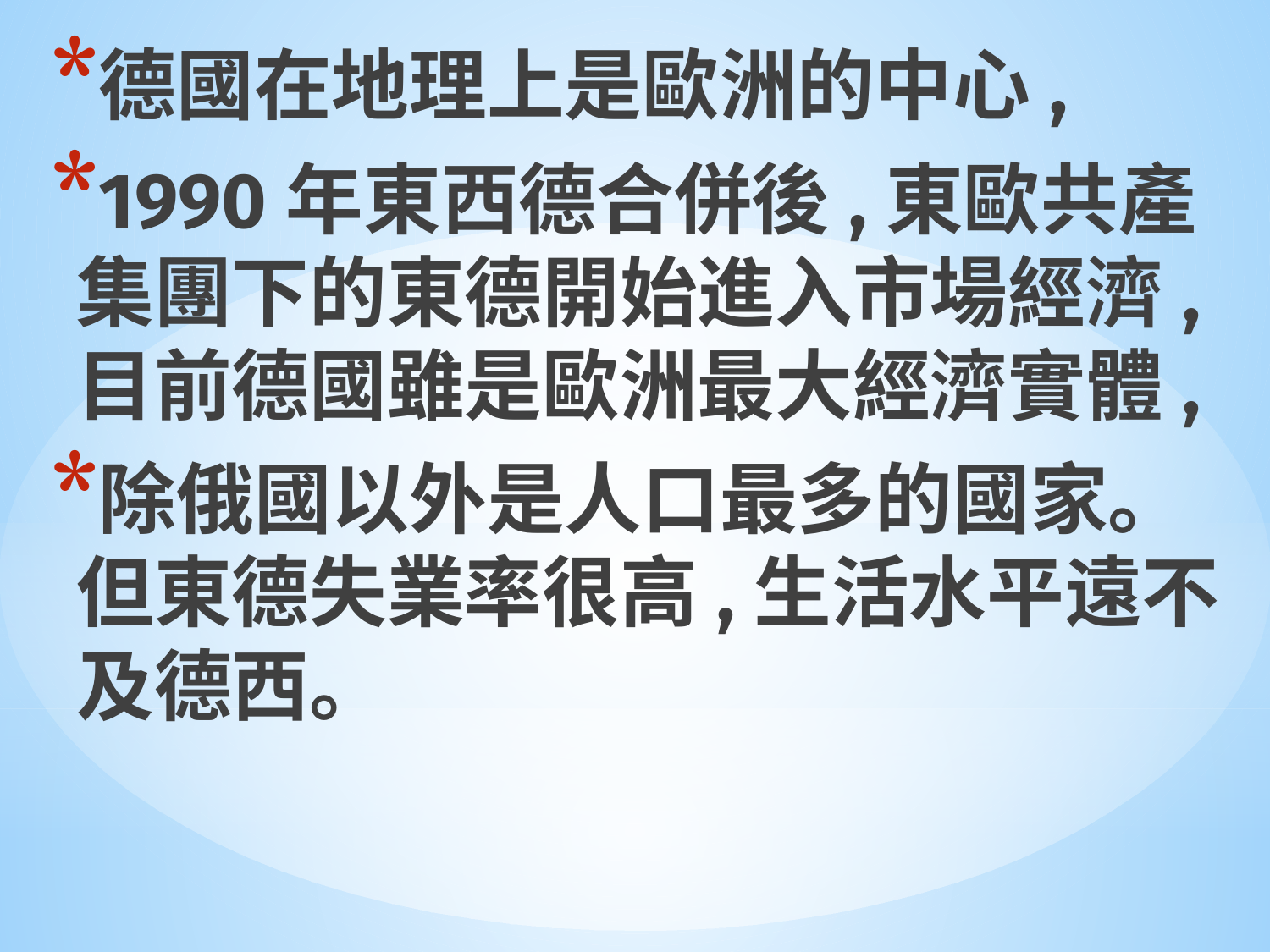

德國在地理上是歐洲的中心,
1990年東西德合併後,東歐共產集團下的東德開始進入市場經濟,  目前德國雖是歐洲最大經濟實體,
除俄國以外是人口最多的國家。 但東德失業率很高,生活水平遠不及德西。

#